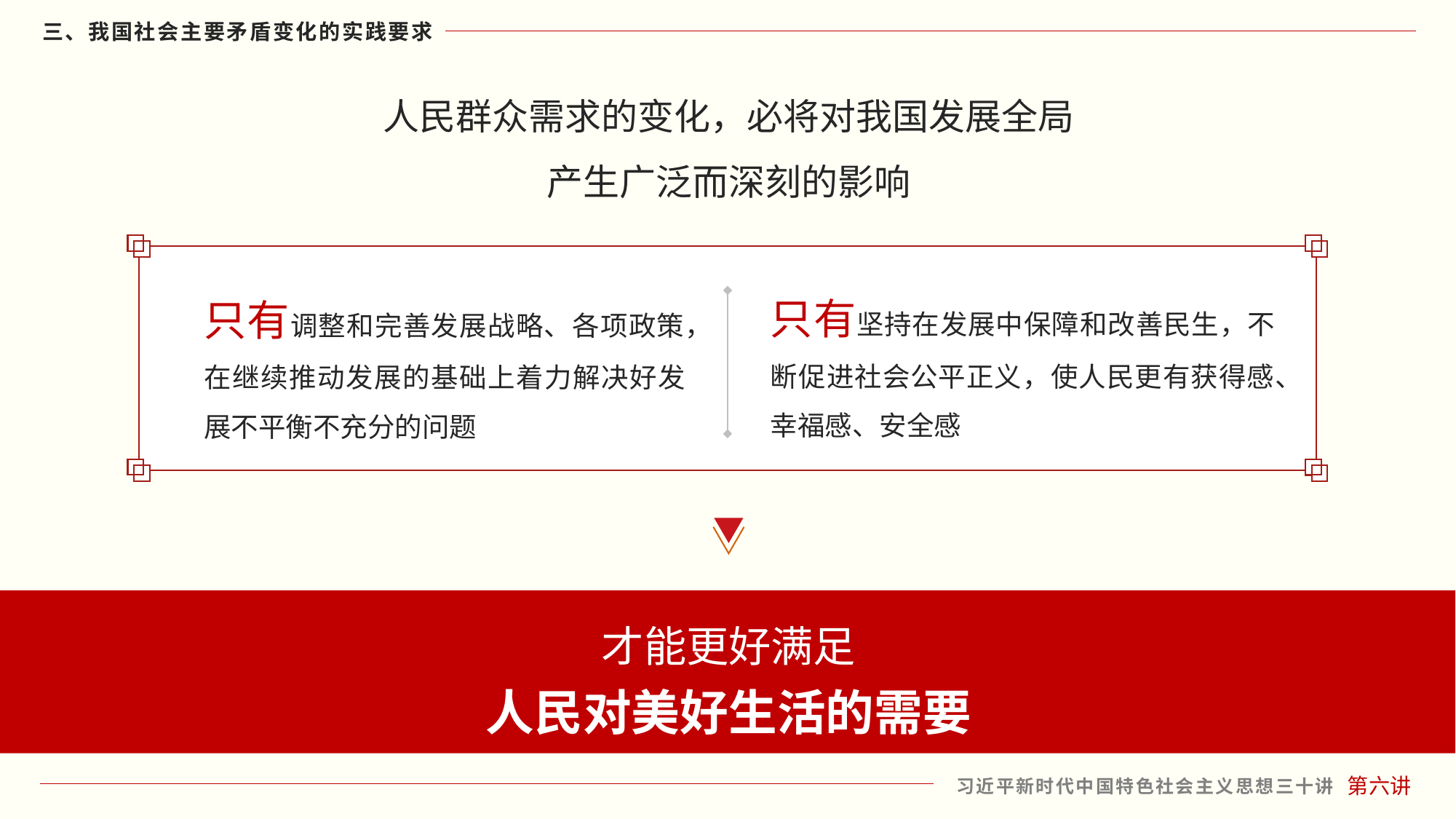

人民群众需求的变化，必将对我国发展全局产生广泛而深刻的影响

只有坚持在发展中保障和改善民生，不断促进社会公平正义，使人民更有获得感、幸福感、安全感
只有调整和完善发展战略、各项政策，在继续推动发展的基础上着力解决好发展不平衡不充分的问题

才能更好满足
人民对美好生活的需要